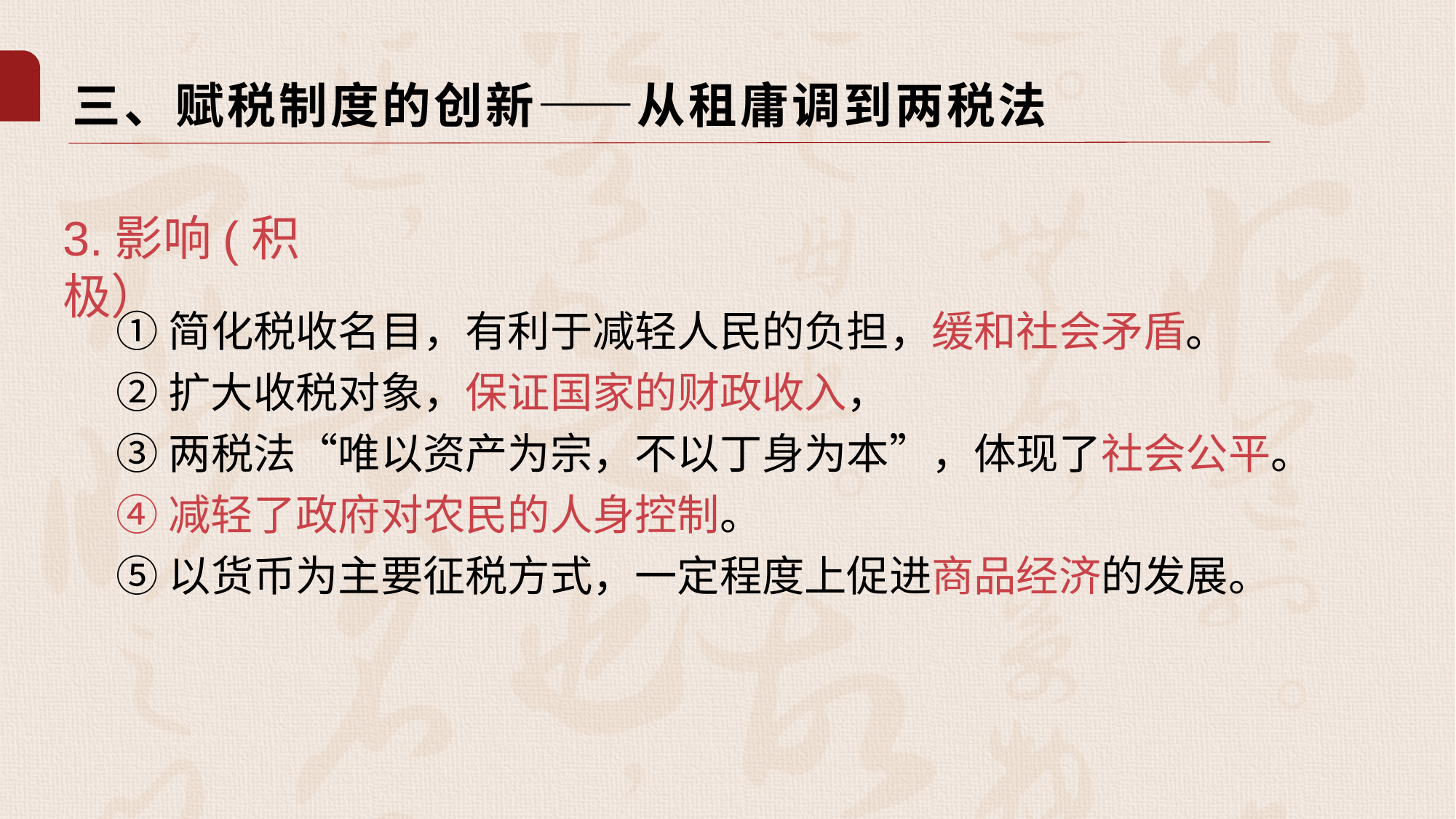

三、赋税制度的创新——从租庸调到两税法
3.影响(积极）
①简化税收名目，有利于减轻人民的负担，缓和社会矛盾。
②扩大收税对象，保证国家的财政收入，
③两税法“唯以资产为宗，不以丁身为本”，体现了社会公平。
④减轻了政府对农民的人身控制。
⑤以货币为主要征税方式，一定程度上促进商品经济的发展。